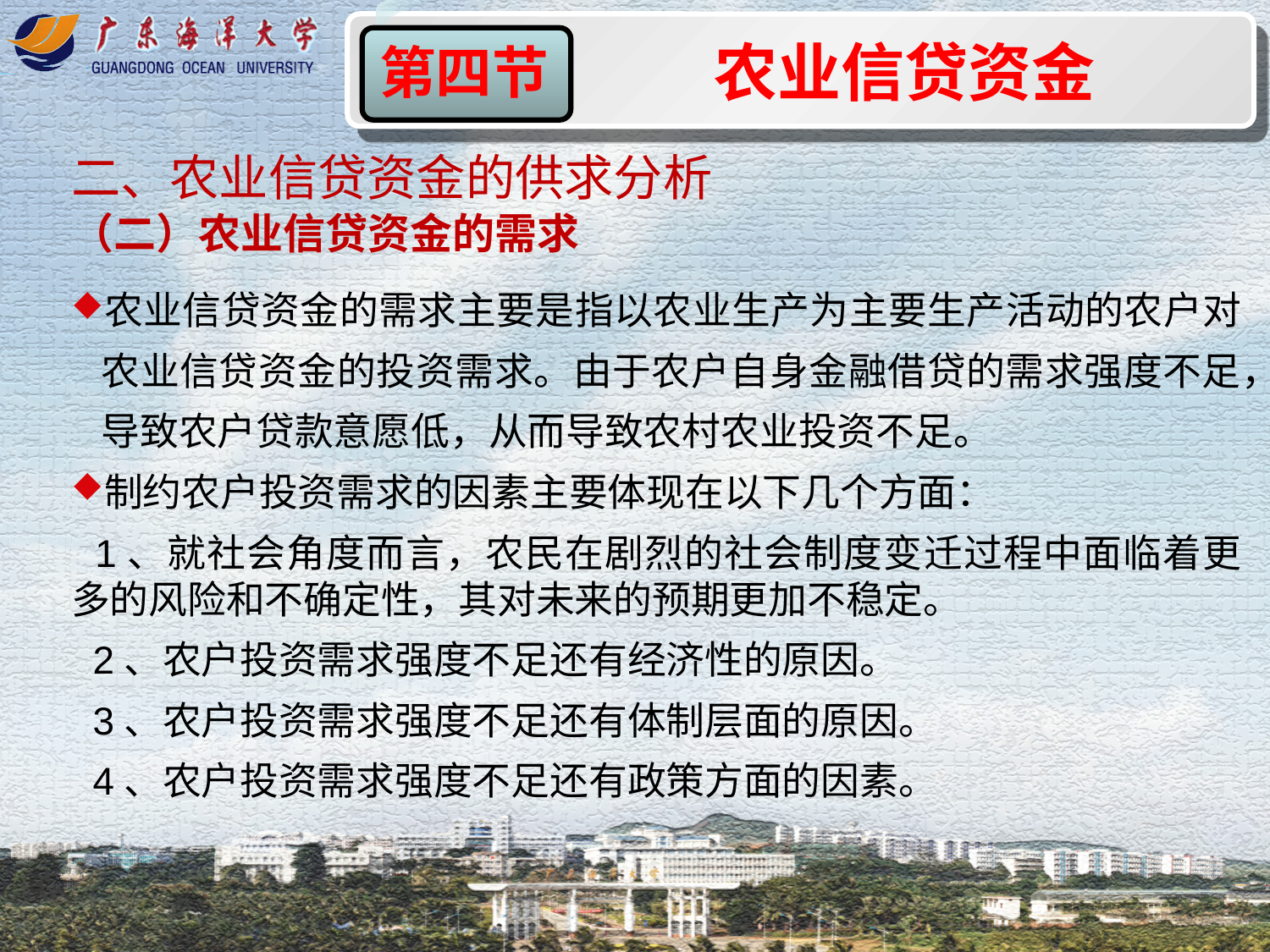

农业信贷资金

第四节
二、农业信贷资金的供求分析
（二）农业信贷资金的需求
农业信贷资金的需求主要是指以农业生产为主要生产活动的农户对农业信贷资金的投资需求。由于农户自身金融借贷的需求强度不足，导致农户贷款意愿低，从而导致农村农业投资不足。
制约农户投资需求的因素主要体现在以下几个方面：
  1、就社会角度而言，农民在剧烈的社会制度变迁过程中面临着更多的风险和不确定性，其对未来的预期更加不稳定。
  2、农户投资需求强度不足还有经济性的原因。
  3、农户投资需求强度不足还有体制层面的原因。
  4、农户投资需求强度不足还有政策方面的因素。